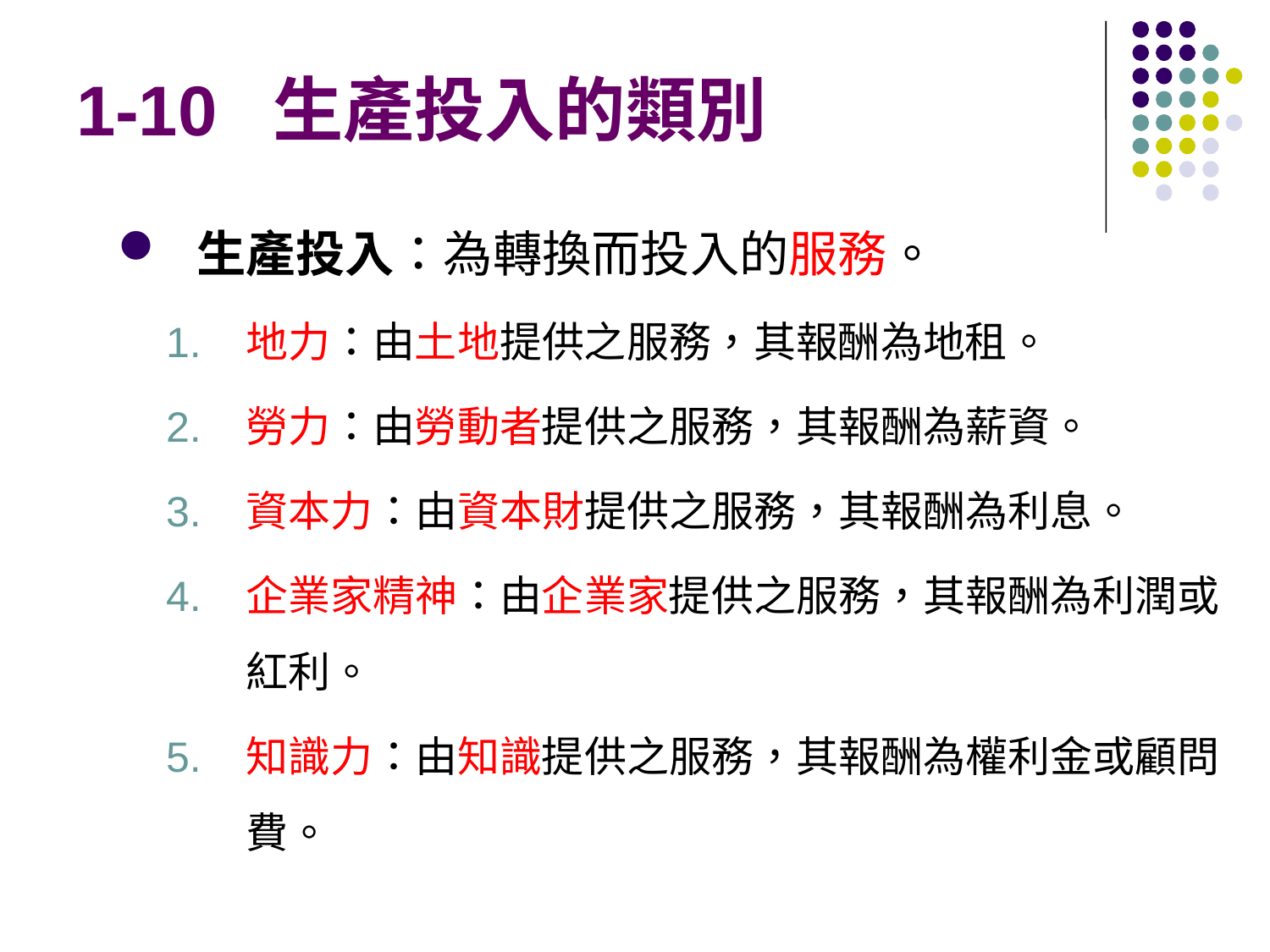

# 1-10  生產投入的類別
生產投入：為轉換而投入的服務。
地力：由土地提供之服務，其報酬為地租。
勞力：由勞動者提供之服務，其報酬為薪資。
資本力：由資本財提供之服務，其報酬為利息。
企業家精神：由企業家提供之服務，其報酬為利潤或紅利。
知識力：由知識提供之服務，其報酬為權利金或顧問費。